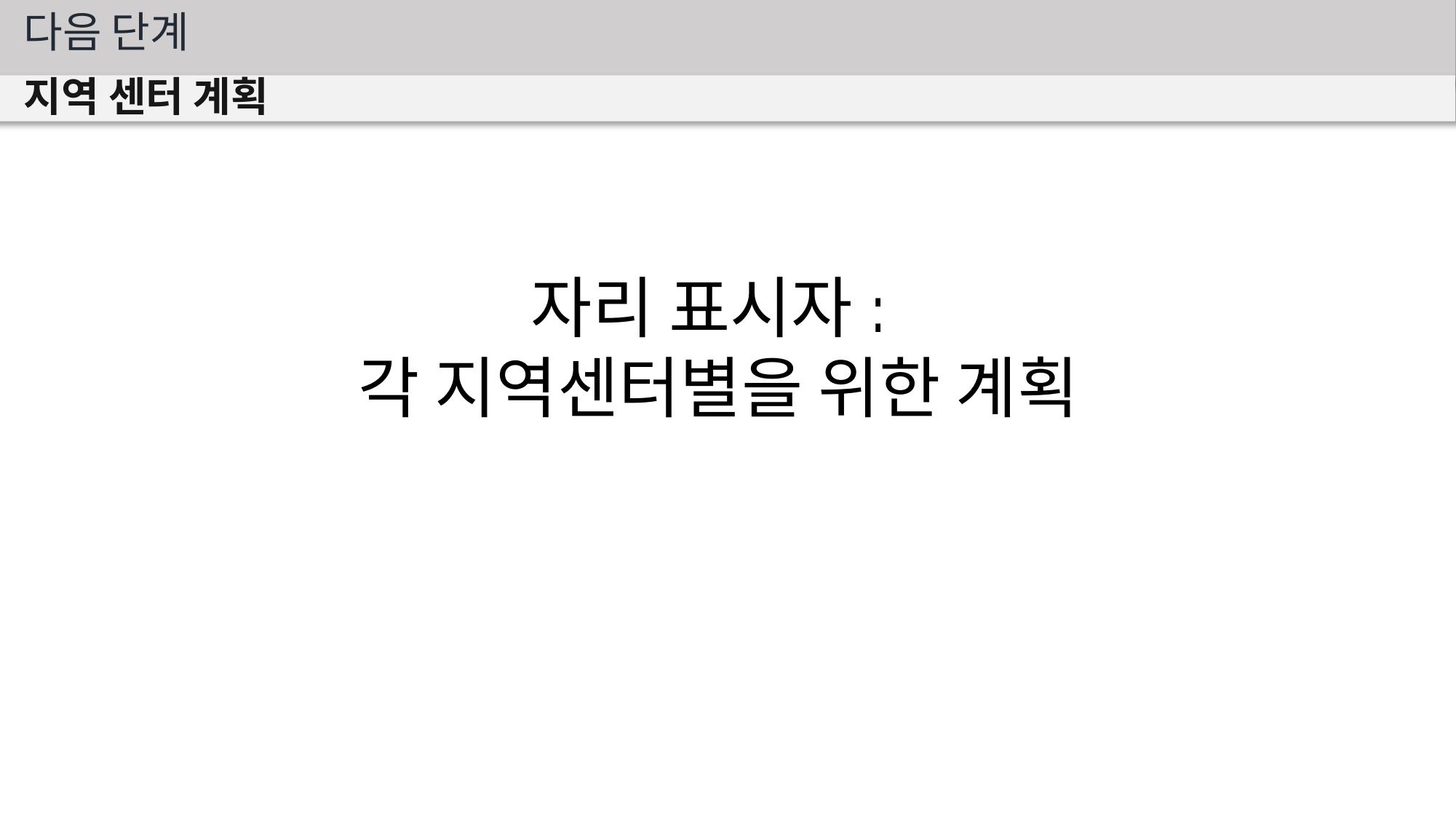

다음 단계
지역 센터 계획
자리 표시자:
각 지역센터별을 위한 계획